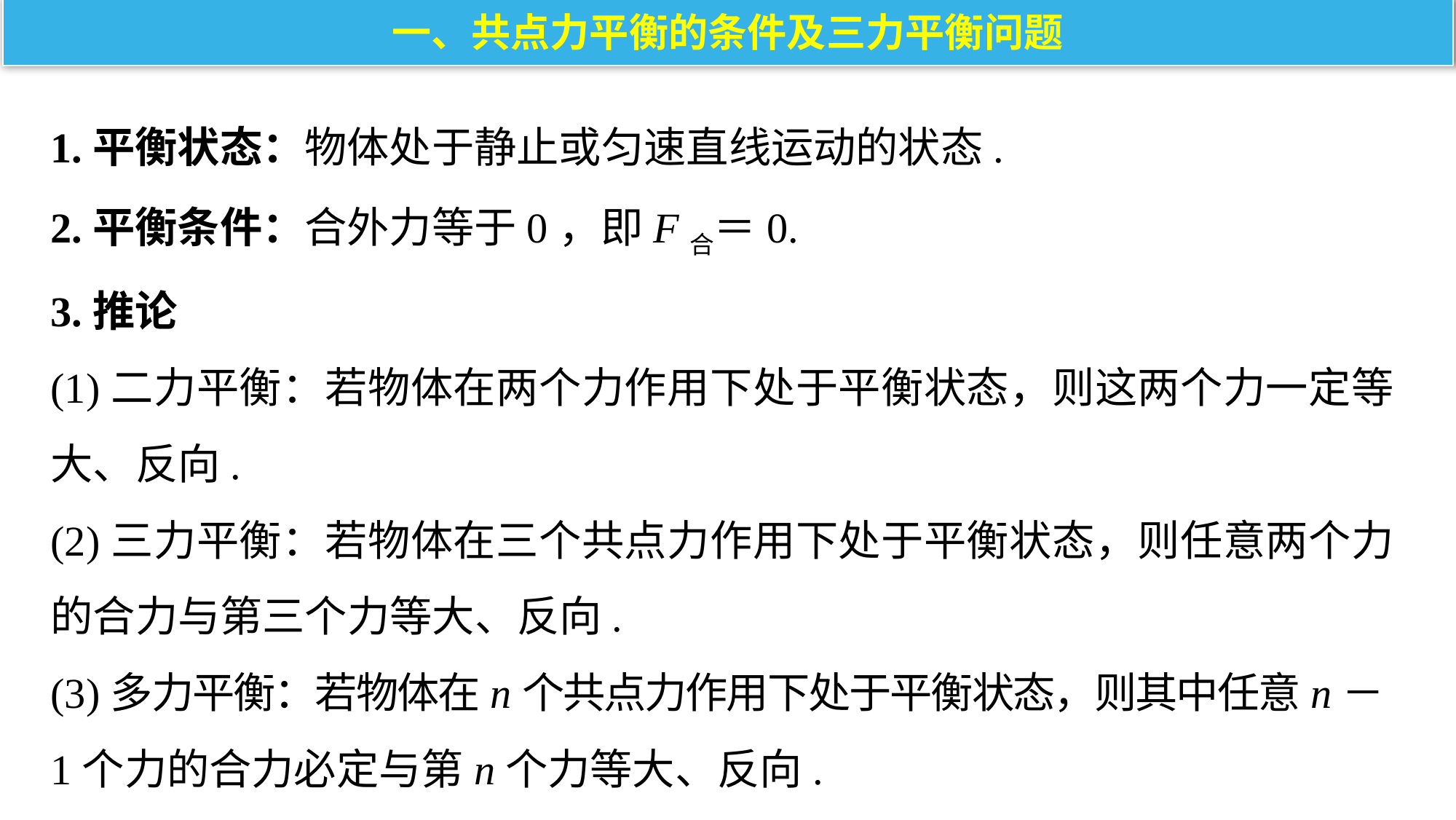

一、共点力平衡的条件及三力平衡问题
1.平衡状态：物体处于静止或匀速直线运动的状态.
2.平衡条件：合外力等于0，即F合＝0.
3.推论
(1)二力平衡：若物体在两个力作用下处于平衡状态，则这两个力一定等大、反向.
(2)三力平衡：若物体在三个共点力作用下处于平衡状态，则任意两个力的合力与第三个力等大、反向.
(3)多力平衡：若物体在n个共点力作用下处于平衡状态，则其中任意n－1个力的合力必定与第n个力等大、反向.